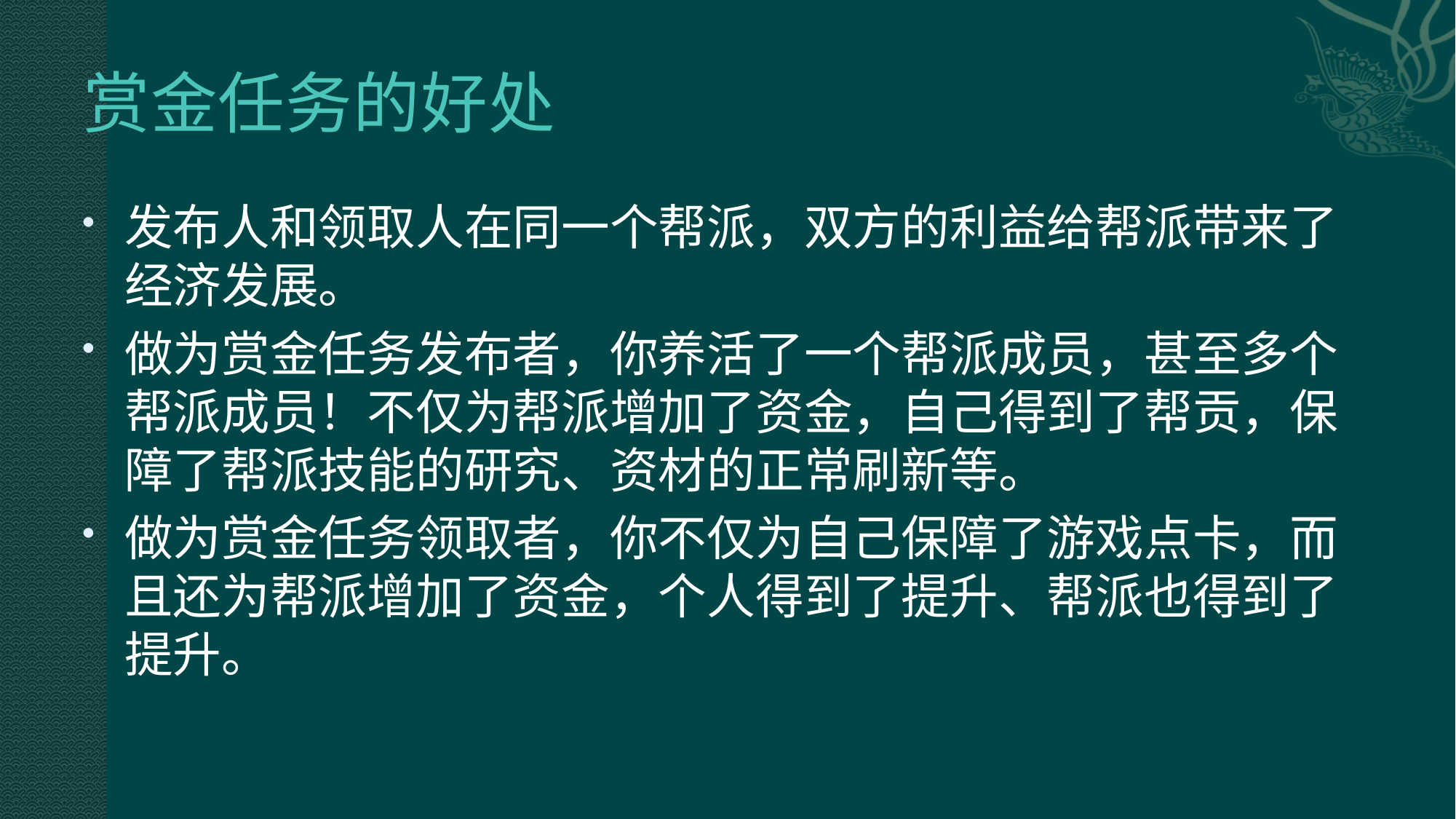

# 赏金任务的好处
发布人和领取人在同一个帮派，双方的利益给帮派带来了经济发展。
做为赏金任务发布者，你养活了一个帮派成员，甚至多个帮派成员！不仅为帮派增加了资金，自己得到了帮贡，保障了帮派技能的研究、资材的正常刷新等。
做为赏金任务领取者，你不仅为自己保障了游戏点卡，而且还为帮派增加了资金，个人得到了提升、帮派也得到了提升。